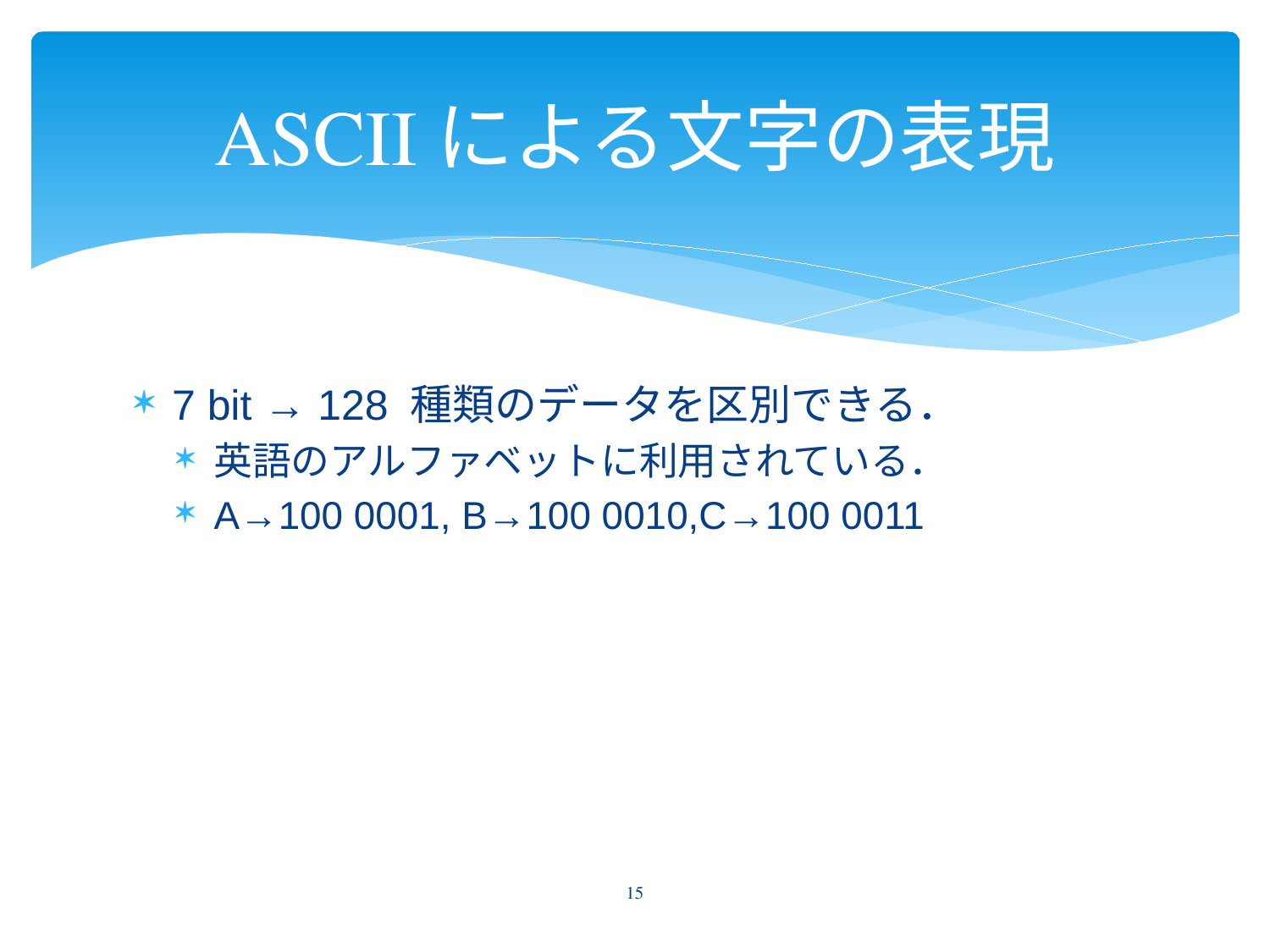

# ASCIIによる文字の表現
7 bit → 128 種類のデータを区別できる．
英語のアルファベットに利用されている．
A→100 0001, B→100 0010,C→100 0011
15